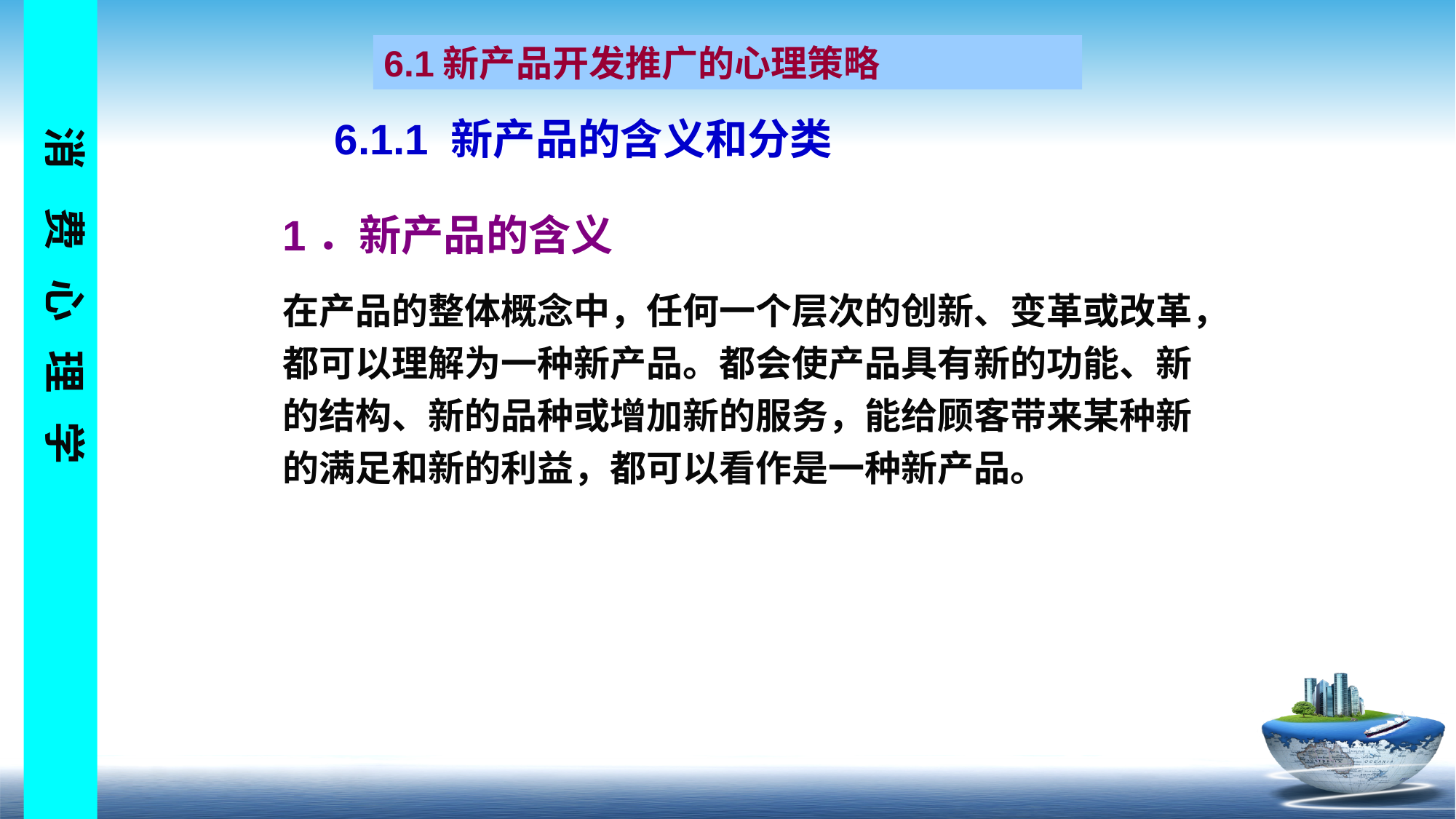

6.1新产品开发推广的心理策略

6.1.1 新产品的含义和分类
1．新产品的含义
在产品的整体概念中，任何一个层次的创新、变革或改革，都可以理解为一种新产品。都会使产品具有新的功能、新的结构、新的品种或增加新的服务，能给顾客带来某种新的满足和新的利益，都可以看作是一种新产品。